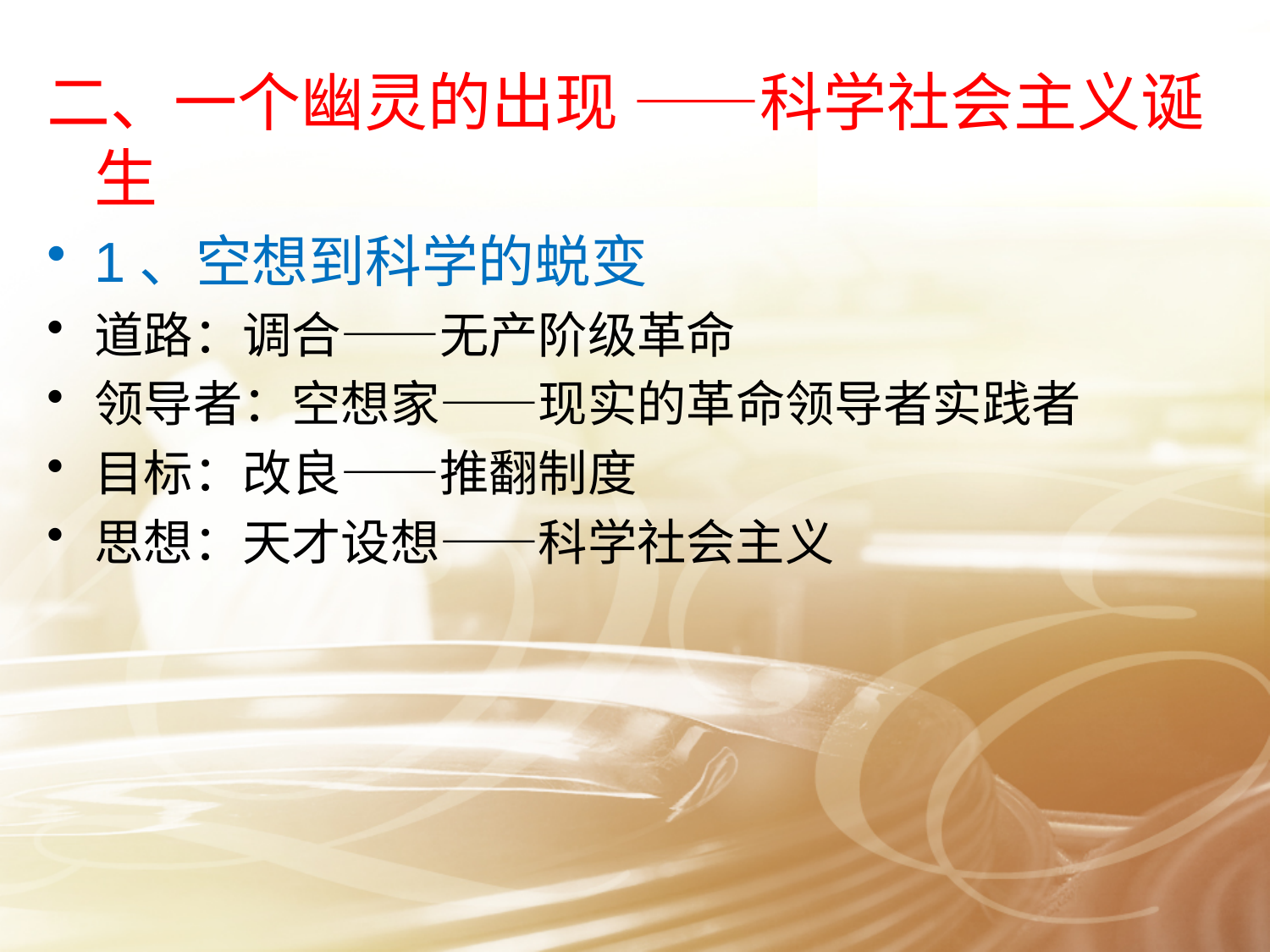

#
二、一个幽灵的出现 ——科学社会主义诞生
1、空想到科学的蜕变
道路：调合——无产阶级革命
领导者：空想家——现实的革命领导者实践者
目标：改良——推翻制度
思想：天才设想——科学社会主义